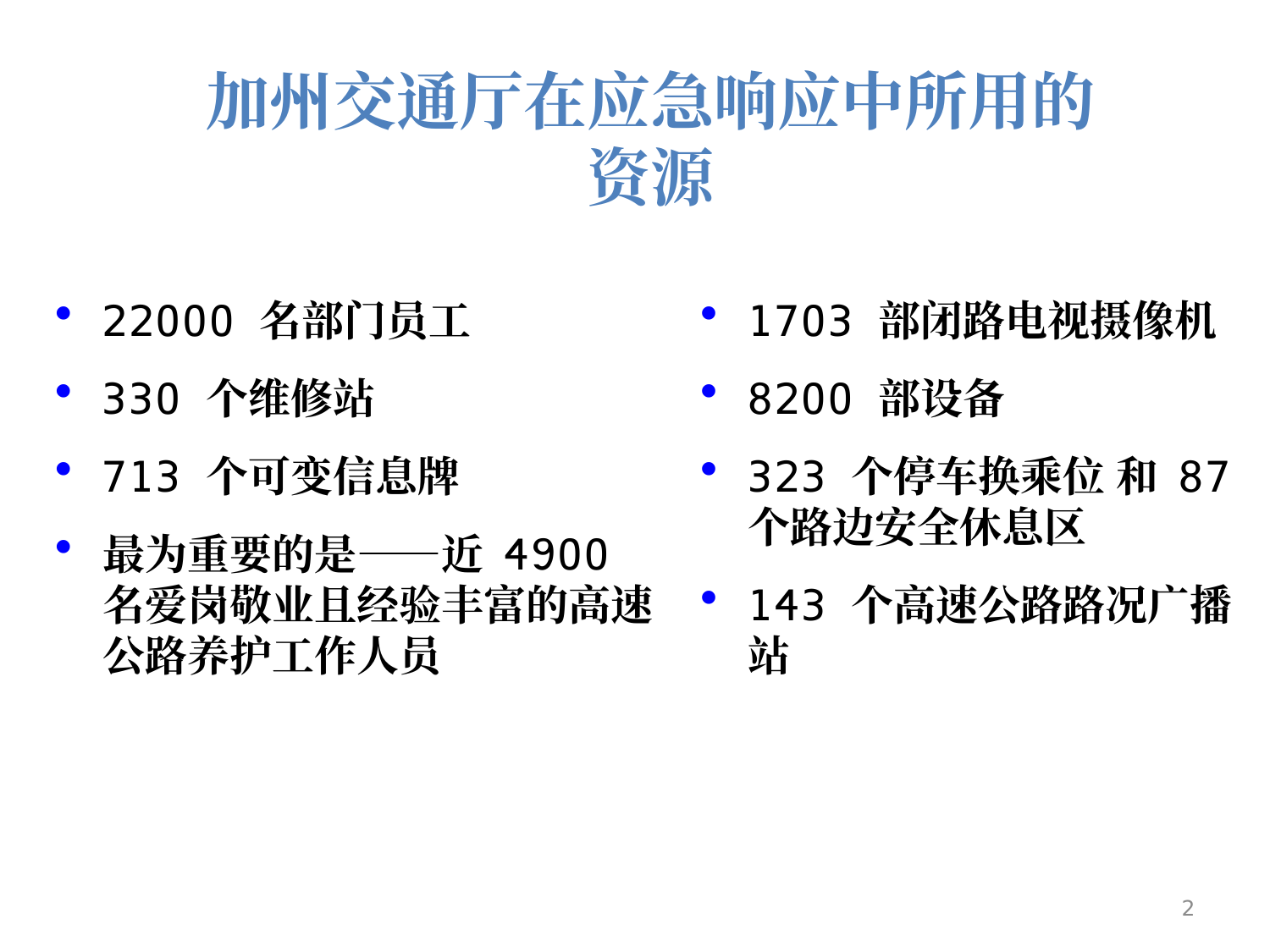

#
加州交通厅在应急响应中所用的资源

22000 名部门员工

330 个维修站

713 个可变信息牌

最为重要的是——近 4900 名爱岗敬业且经验丰富的高速公路养护工作人员

1703 部闭路电视摄像机

8200 部设备

323 个停车换乘位 和 87 个路边安全休息区

143 个高速公路路况广播站

2